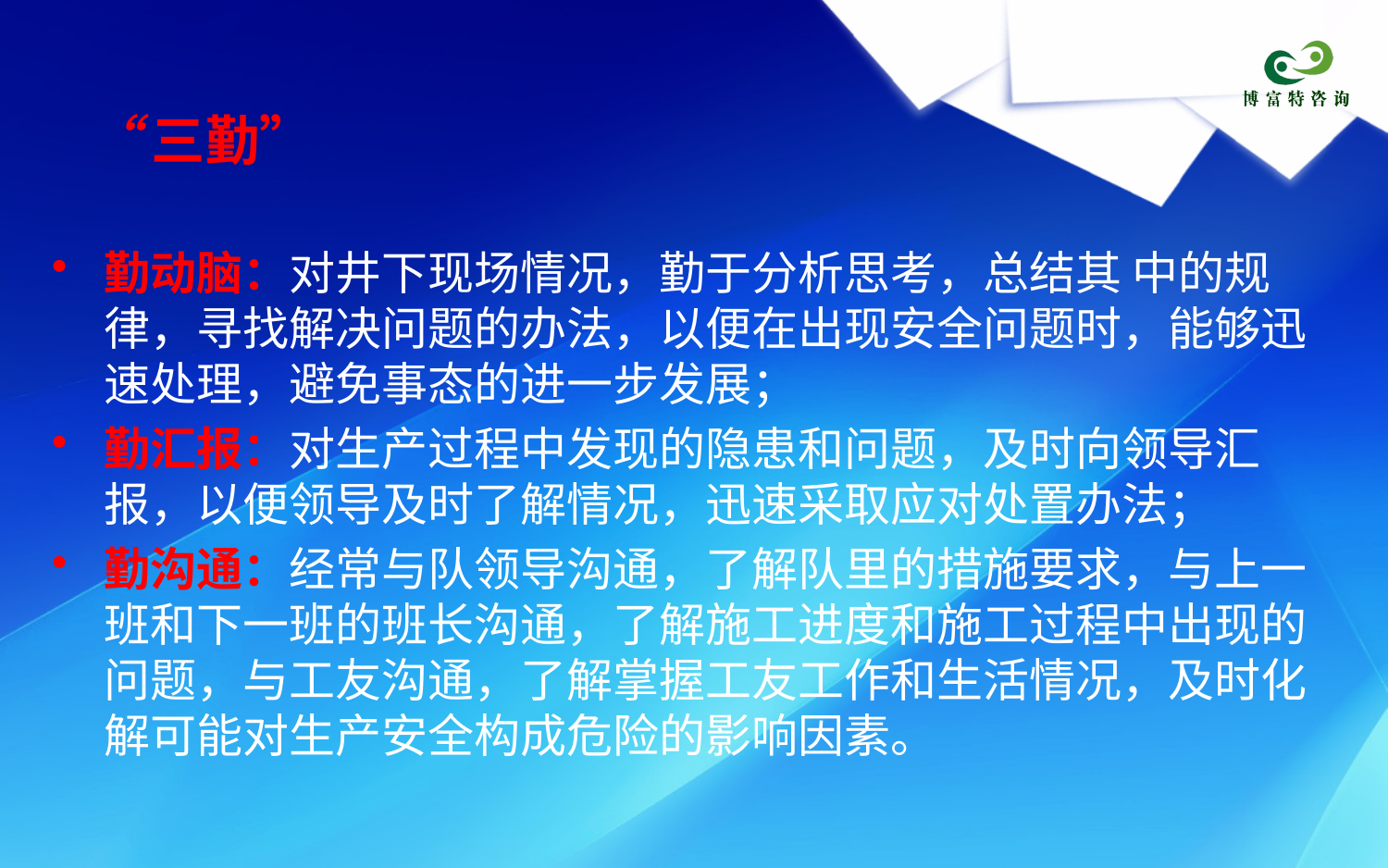

“三勤”
勤动脑：对井下现场情况，勤于分析思考，总结其 中的规律，寻找解决问题的办法，以便在出现安全问题时，能够迅速处理，避免事态的进一步发展；
勤汇报：对生产过程中发现的隐患和问题，及时向领导汇报，以便领导及时了解情况，迅速采取应对处置办法；
勤沟通：经常与队领导沟通，了解队里的措施要求，与上一班和下一班的班长沟通，了解施工进度和施工过程中出现的问题，与工友沟通，了解掌握工友工作和生活情况，及时化解可能对生产安全构成危险的影响因素。